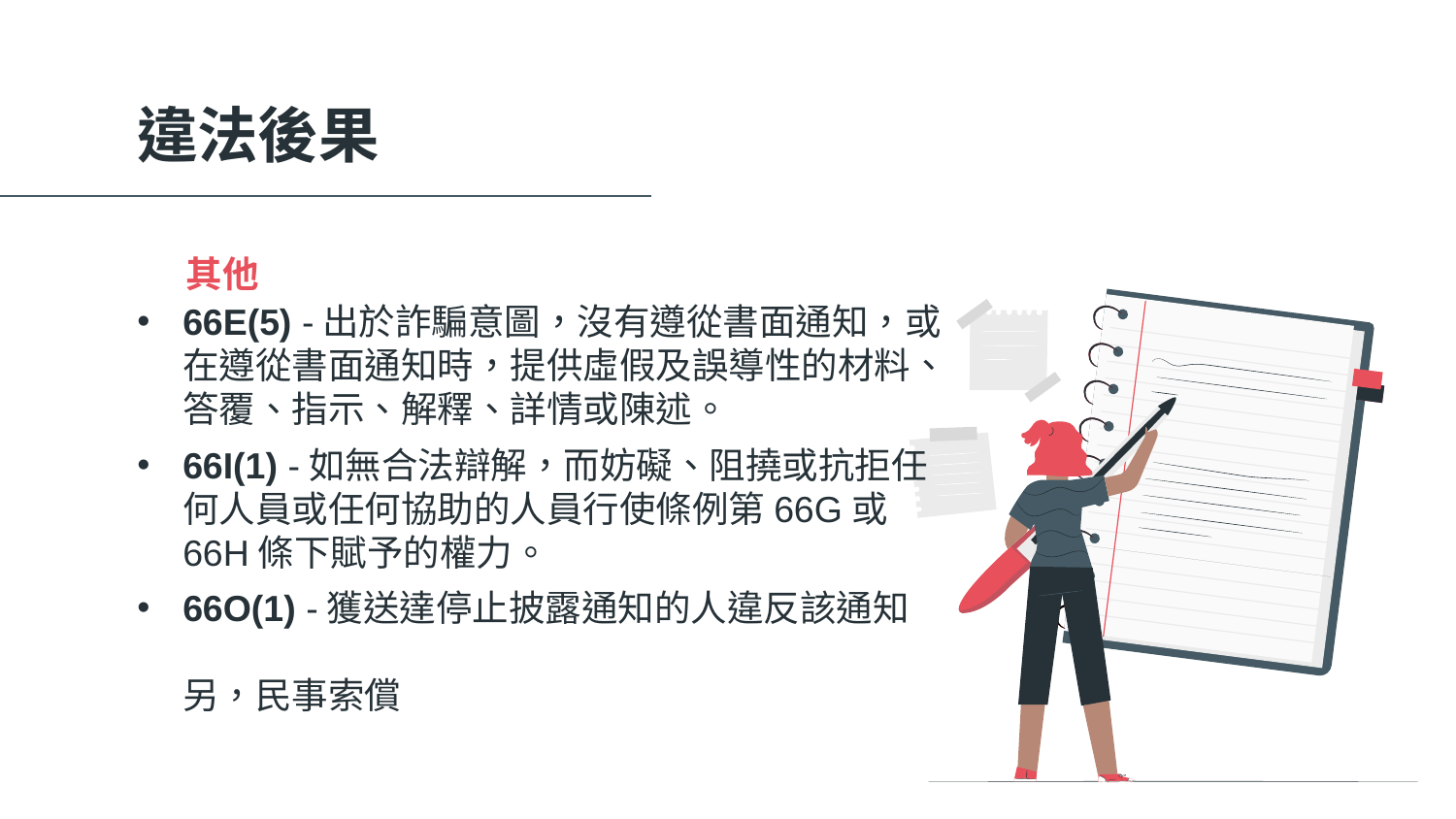

違法後果
# 其他
66E(5) -出於詐騙意圖，沒有遵從書面通知，或在遵從書面通知時，提供虛假及誤導性的材料、答覆、指示、解釋、詳情或陳述。
66I(1) -如無合法辯解，而妨礙、阻撓或抗拒任何人員或任何協助的人員行使條例第66G或66H條下賦予的權力。
66O(1) -獲送達停止披露通知的人違反該通知
另，民事索償